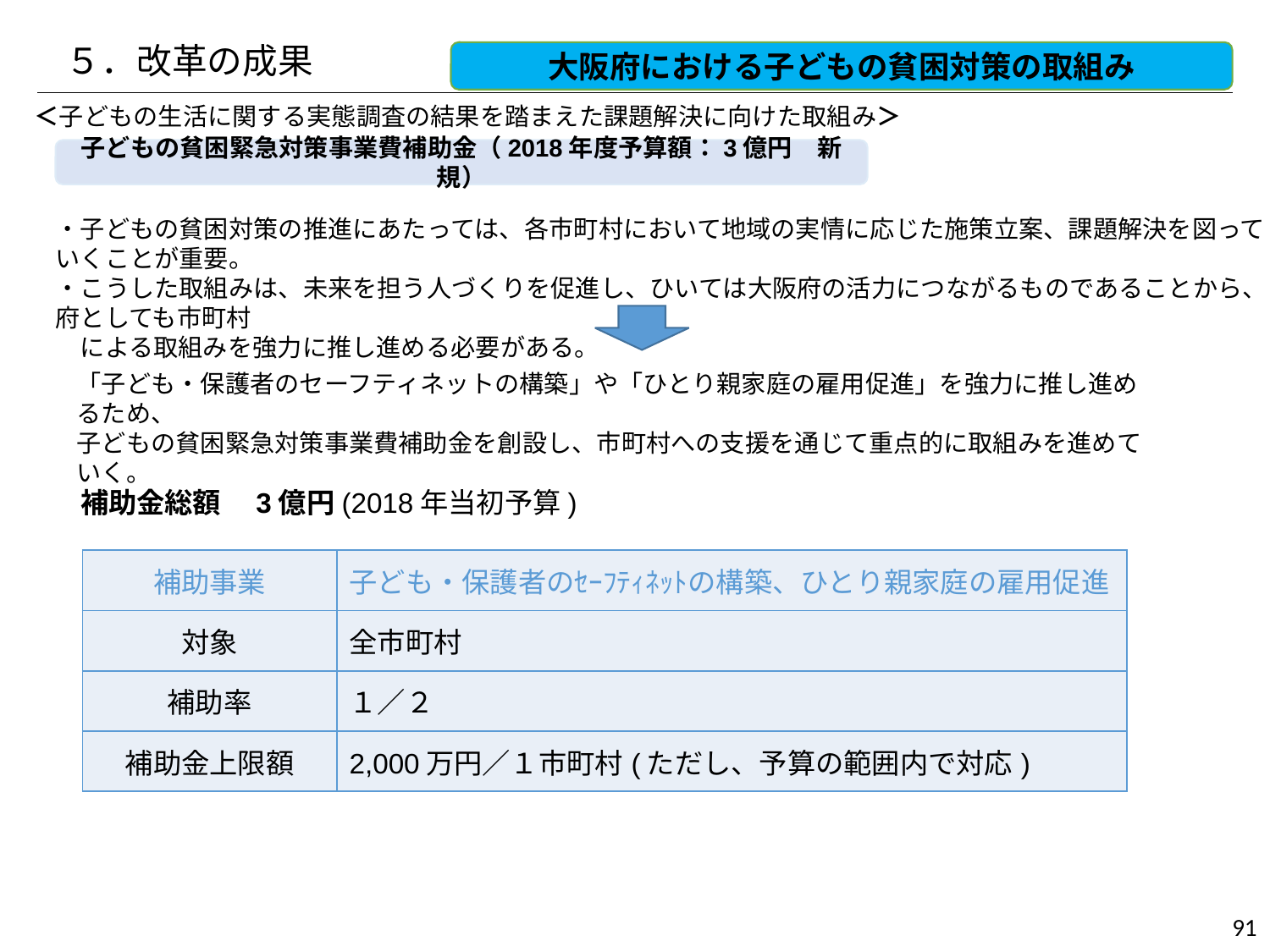

５．改革の成果
大阪府における子どもの貧困対策の取組み
＜子どもの生活に関する実態調査の結果を踏まえた課題解決に向けた取組み＞
子どもの貧困緊急対策事業費補助金（2018年度予算額：3億円　新規）
・子どもの貧困対策の推進にあたっては、各市町村において地域の実情に応じた施策立案、課題解決を図っていくことが重要。
・こうした取組みは、未来を担う人づくりを促進し、ひいては大阪府の活力につながるものであることから、府としても市町村
　による取組みを強力に推し進める必要がある。

「子ども・保護者のセーフティネットの構築」や「ひとり親家庭の雇用促進」を強力に推し進めるため、
子どもの貧困緊急対策事業費補助金を創設し、市町村への支援を通じて重点的に取組みを進めていく。
補助金総額　3億円(2018年当初予算)
| 補助事業 | 子ども・保護者のｾｰﾌﾃｨﾈｯﾄの構築、ひとり親家庭の雇用促進 |
| --- | --- |
| 対象 | 全市町村 |
| 補助率 | １／２ |
| 補助金上限額 | 2,000万円／１市町村(ただし、予算の範囲内で対応) |
91